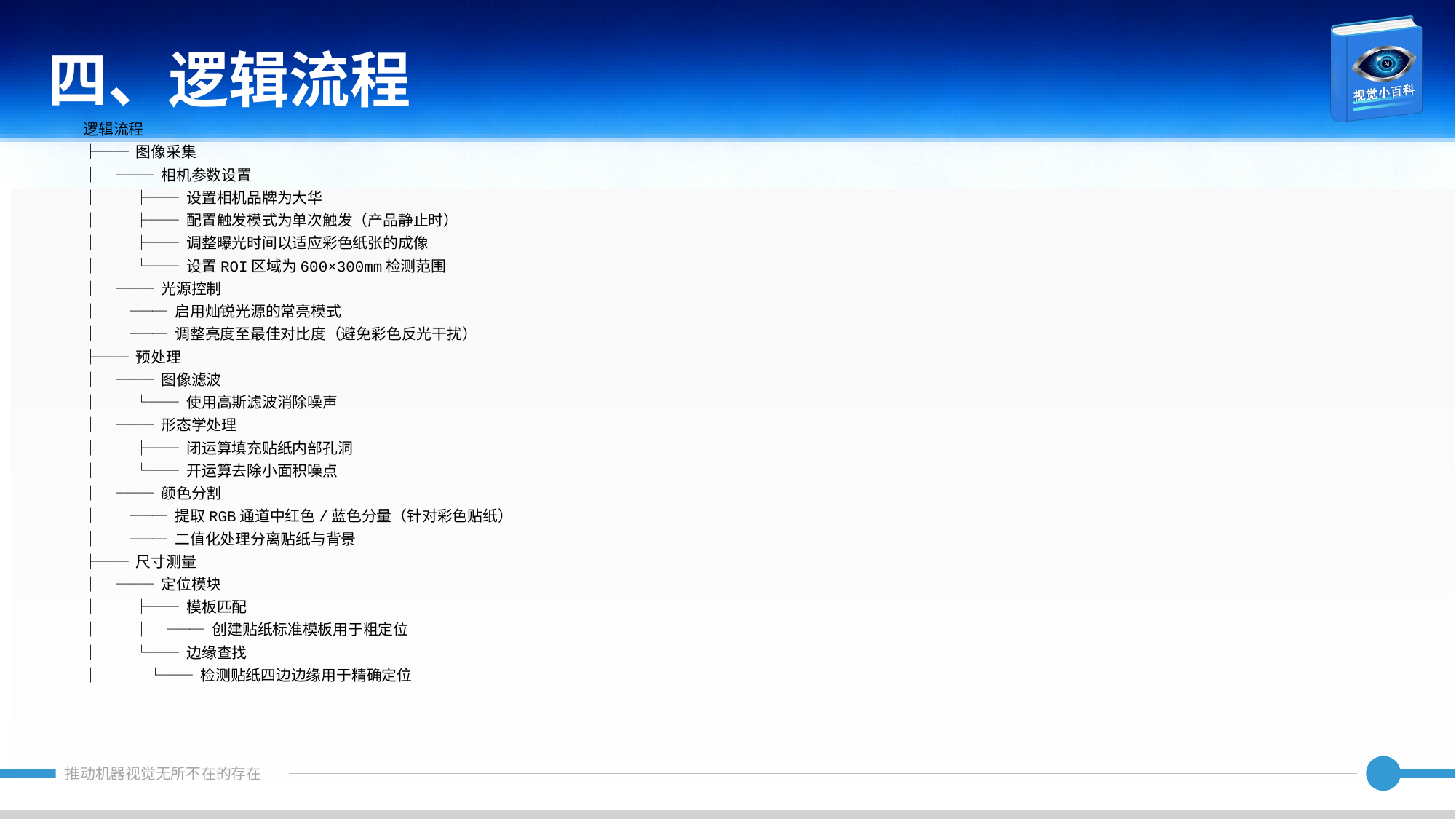

四、逻辑流程

逻辑流程
├── 图像采集
│   ├── 相机参数设置
│   │   ├── 设置相机品牌为大华
│   │   ├── 配置触发模式为单次触发（产品静止时）
│   │   ├── 调整曝光时间以适应彩色纸张的成像
│   │   └── 设置ROI区域为600×300mm检测范围
│   └── 光源控制
│       ├── 启用灿锐光源的常亮模式
│       └── 调整亮度至最佳对比度（避免彩色反光干扰）
├── 预处理
│   ├── 图像滤波
│   │   └── 使用高斯滤波消除噪声
│   ├── 形态学处理
│   │   ├── 闭运算填充贴纸内部孔洞
│   │   └── 开运算去除小面积噪点
│   └── 颜色分割
│       ├── 提取RGB通道中红色/蓝色分量（针对彩色贴纸）
│       └── 二值化处理分离贴纸与背景
├── 尺寸测量
│   ├── 定位模块
│   │   ├── 模板匹配
│   │   │   └── 创建贴纸标准模板用于粗定位
│   │   └── 边缘查找
│   │       └── 检测贴纸四边边缘用于精确定位
8